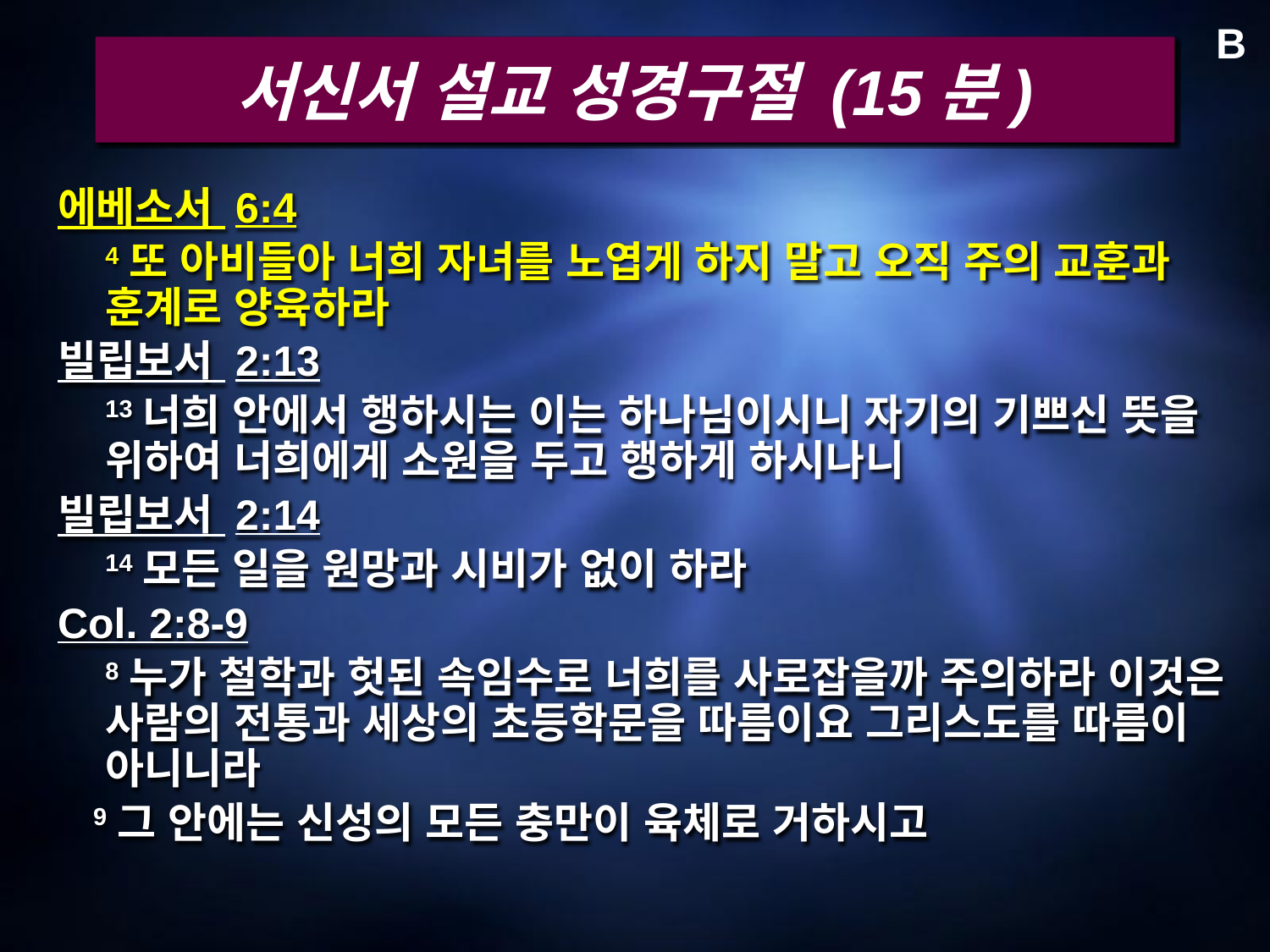

B
# 서신서 설교 성경구절 (15분)
에베소서 6:4
	4또 아비들아 너희 자녀를 노엽게 하지 말고 오직 주의 교훈과 훈계로 양육하라
빌립보서 2:13
	13너희 안에서 행하시는 이는 하나님이시니 자기의 기쁘신 뜻을 위하여 너희에게 소원을 두고 행하게 하시나니
빌립보서 2:14
	14모든 일을 원망과 시비가 없이 하라
Col. 2:8-9
	8누가 철학과 헛된 속임수로 너희를 사로잡을까 주의하라 이것은 사람의 전통과 세상의 초등학문을 따름이요 그리스도를 따름이 아니니라
   9그 안에는 신성의 모든 충만이 육체로 거하시고